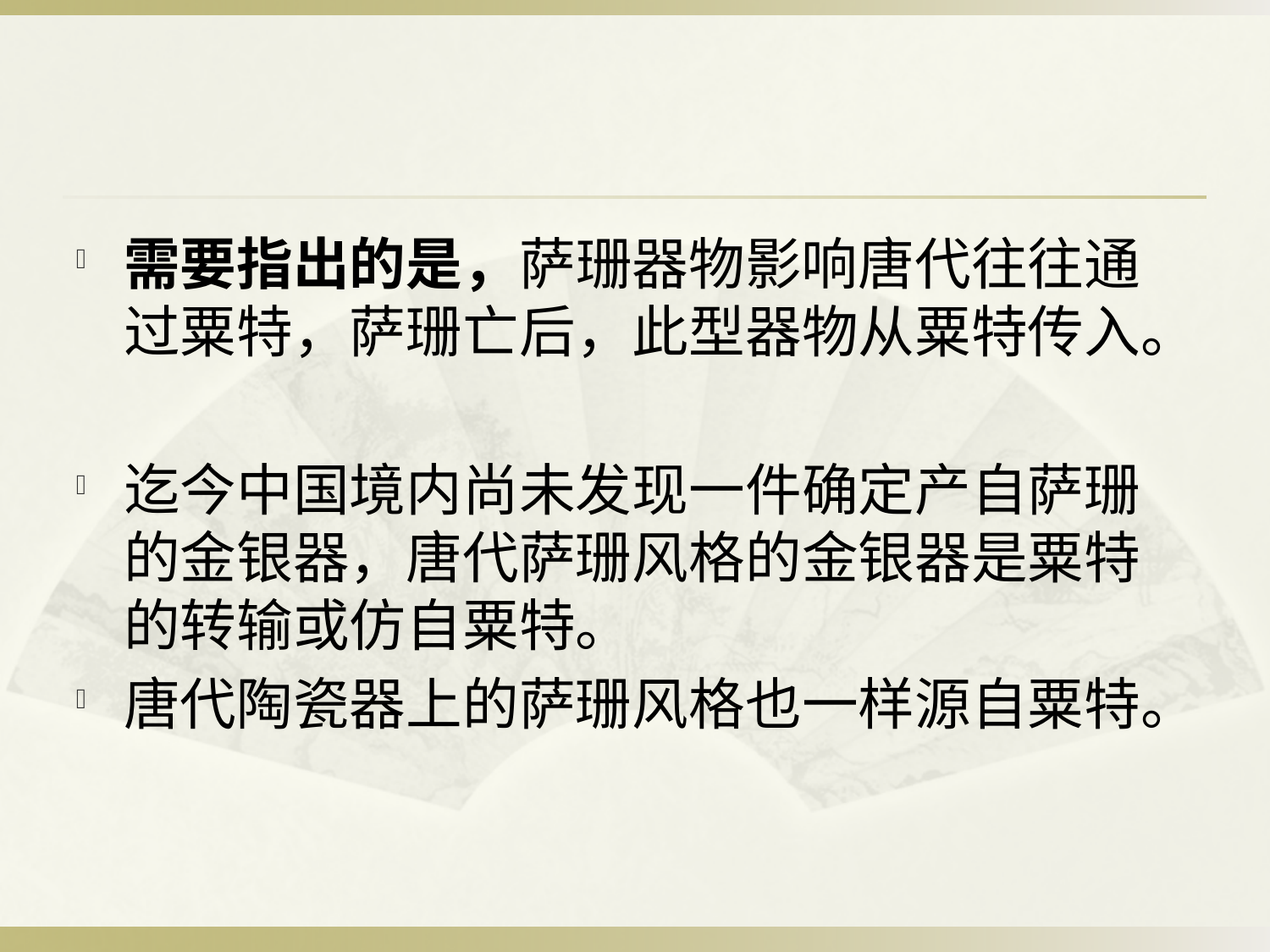

#
需要指出的是，萨珊器物影响唐代往往通过粟特，萨珊亡后，此型器物从粟特传入。

迄今中国境内尚未发现一件确定产自萨珊的金银器，唐代萨珊风格的金银器是粟特的转输或仿自粟特。
唐代陶瓷器上的萨珊风格也一样源自粟特。